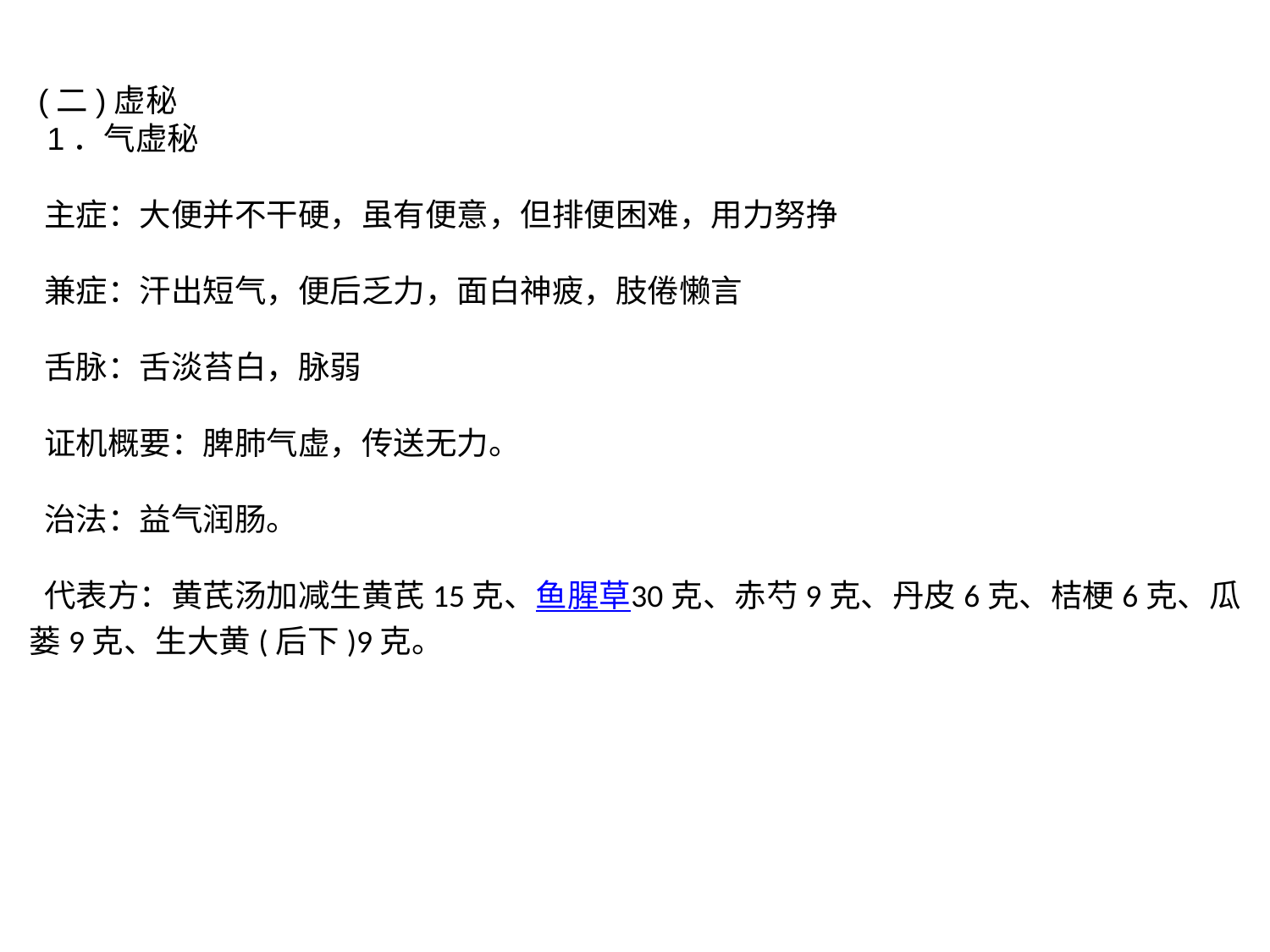

(二)虚秘
  1．气虚秘

 主症：大便并不干硬，虽有便意，但排便困难，用力努挣

 兼症：汗出短气，便后乏力，面白神疲，肢倦懒言

 舌脉：舌淡苔白，脉弱

 证机概要：脾肺气虚，传送无力。

 治法：益气润肠。

 代表方：黄芪汤加减生黄芪15克、鱼腥草30克、赤芍9克、丹皮6克、桔梗6克、瓜蒌9克、生大黄(后下)9克。